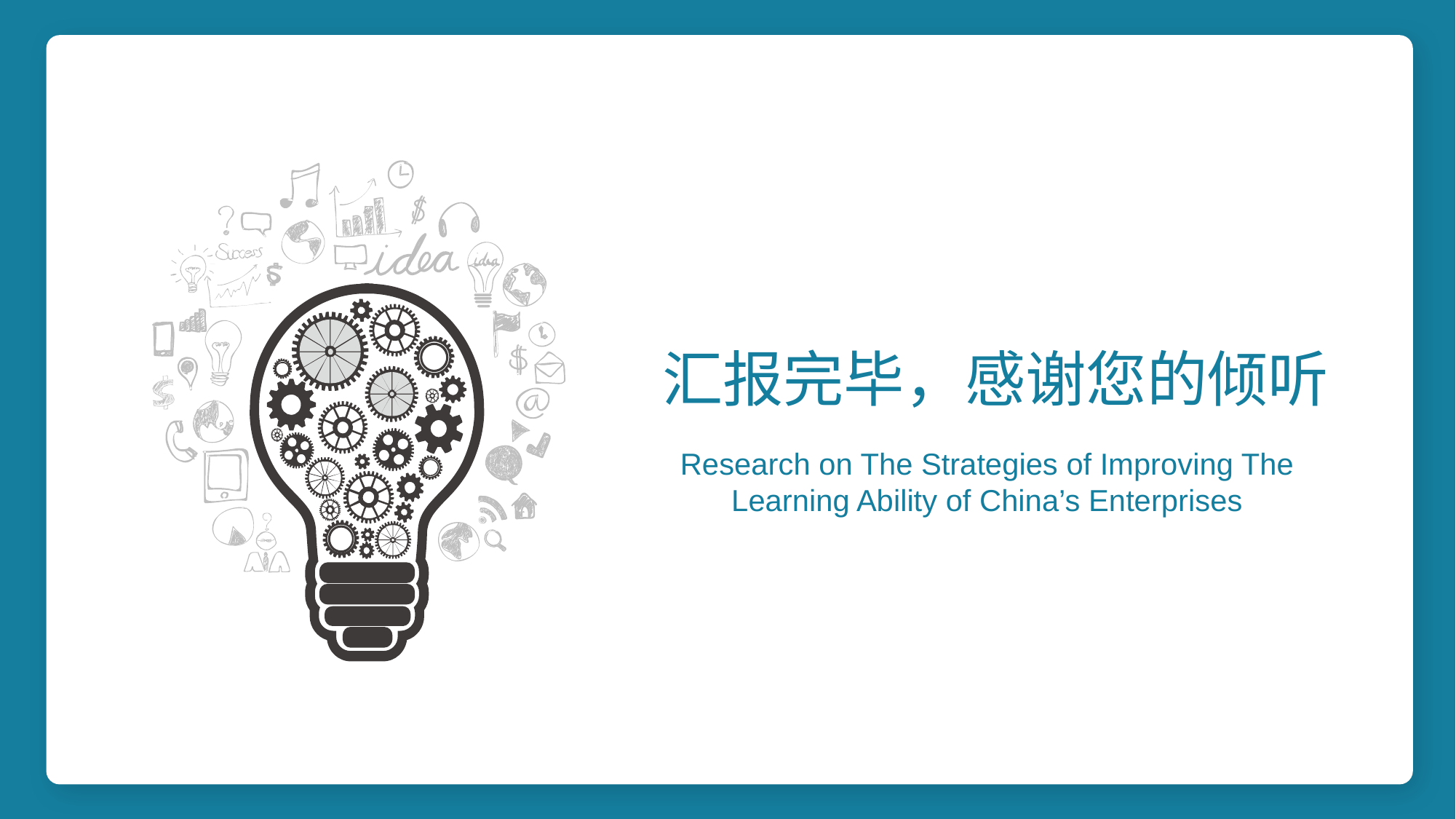

汇报完毕，感谢您的倾听
Research on The Strategies of Improving The Learning Ability of China’s Enterprises